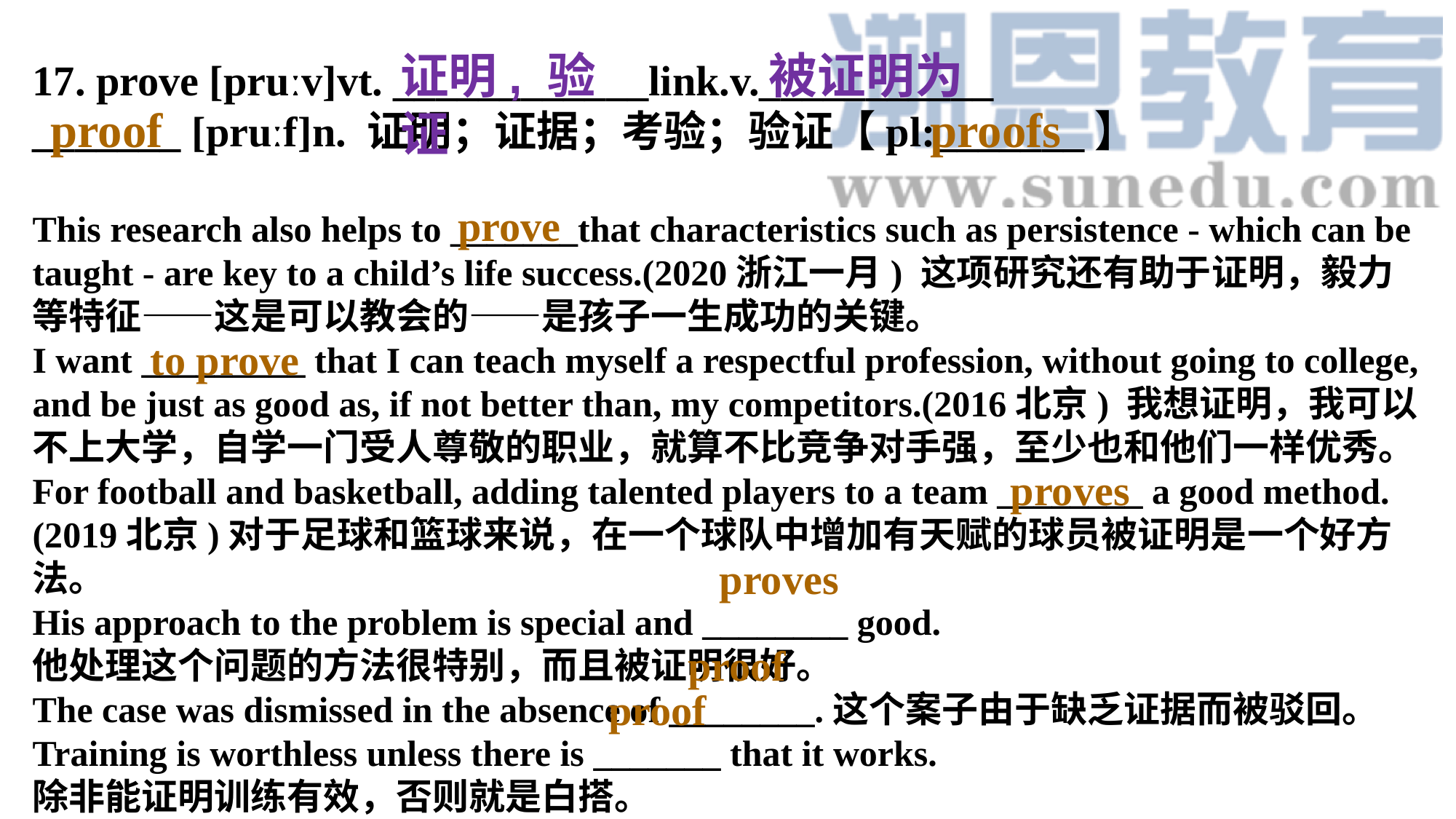

证明, 验证
被证明为
17. prove [pruːv]vt. ____________link.v.___________
_______ [pruːf]n. 证明；证据；考验；验证【pl:_______】

This research also helps to _______that characteristics such as persistence - which can be taught - are key to a child’s life success.(2020浙江一月) 这项研究还有助于证明，毅力等特征——这是可以教会的——是孩子一生成功的关键。
I want _________ that I can teach myself a respectful profession, without going to college, and be just as good as, if not better than, my competitors.(2016北京) 我想证明，我可以不上大学，自学一门受人尊敬的职业，就算不比竞争对手强，至少也和他们一样优秀。
For football and basketball, adding talented players to a team ________ a good method. (2019北京)对于足球和篮球来说，在一个球队中增加有天赋的球员被证明是一个好方法。
His approach to the problem is special and ________ good.
他处理这个问题的方法很特别，而且被证明很好。
The case was dismissed in the absence of ________.这个案子由于缺乏证据而被驳回。
Training is worthless unless there is _______ that it works.
除非能证明训练有效，否则就是白搭。
proof
proofs
prove
to prove
proves
proves
proof
proof